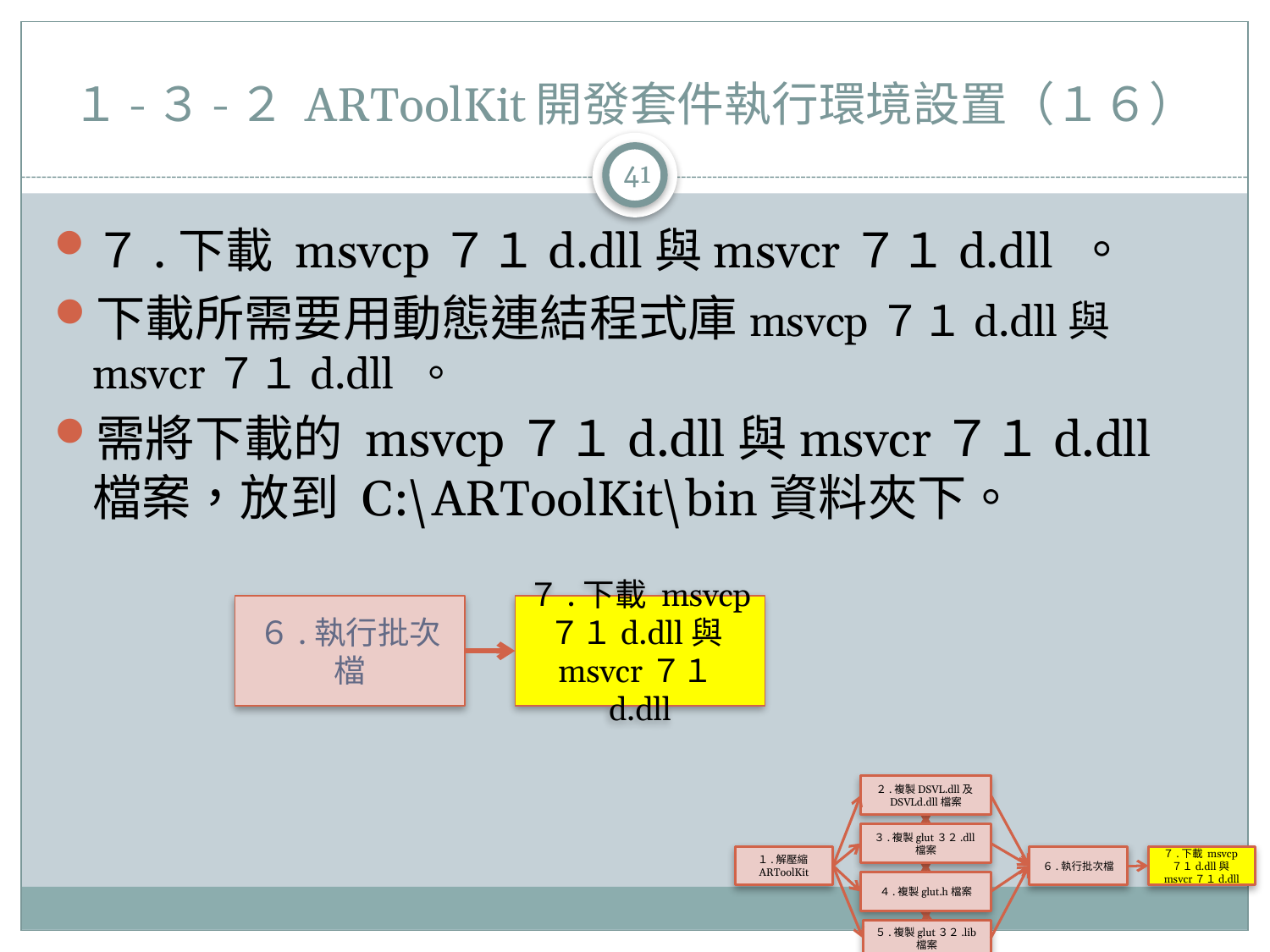

# １-３-２ ARToolKit開發套件執行環境設置（１６）
41
７.下載 msvcp７１d.dll與msvcr７１d.dll 。
下載所需要用動態連結程式庫msvcp７１d.dll與msvcr７１d.dll 。
需將下載的 msvcp７１d.dll與msvcr７１d.dll檔案，放到 C:\ARToolKit\bin資料夾下。

６.執行批次檔
７.下載 msvcp７１d.dll與msvcr７１d.dll
２.複製DSVL.dll及DSVLd.dll檔案
３.複製glut３２.dll檔案
１.解壓縮ARToolKit
６.執行批次檔
７.下載 msvcp７１d.dll與msvcr７１d.dll
４.複製glut.h檔案
５.複製glut３２.lib檔案